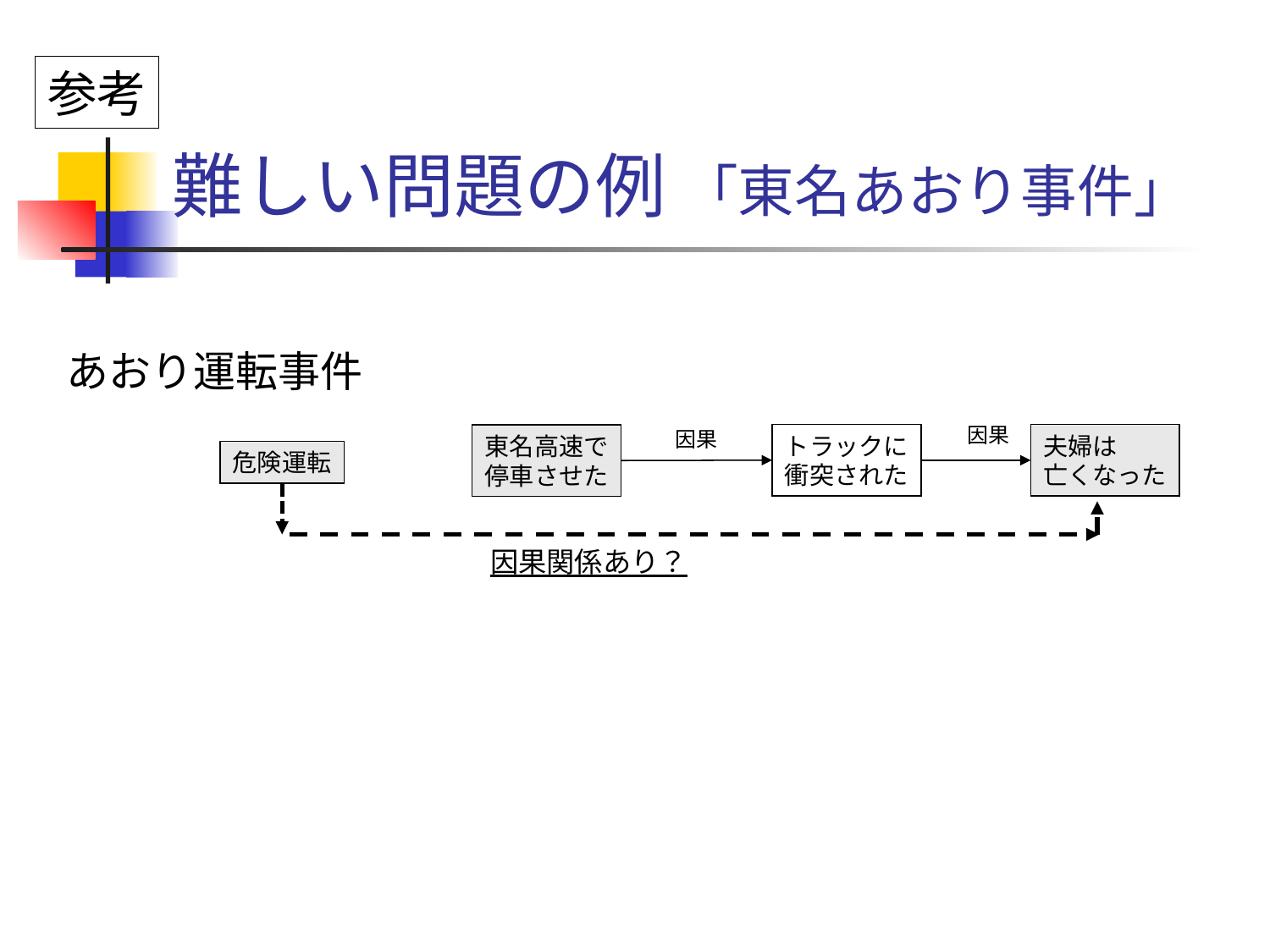

# 難しい問題の例 「東名あおり事件」
参考
あおり運転事件
因果
因果
トラックに
衝突された
夫婦は
亡くなった
東名高速で
停車させた
危険運転
　　  因果関係あり？